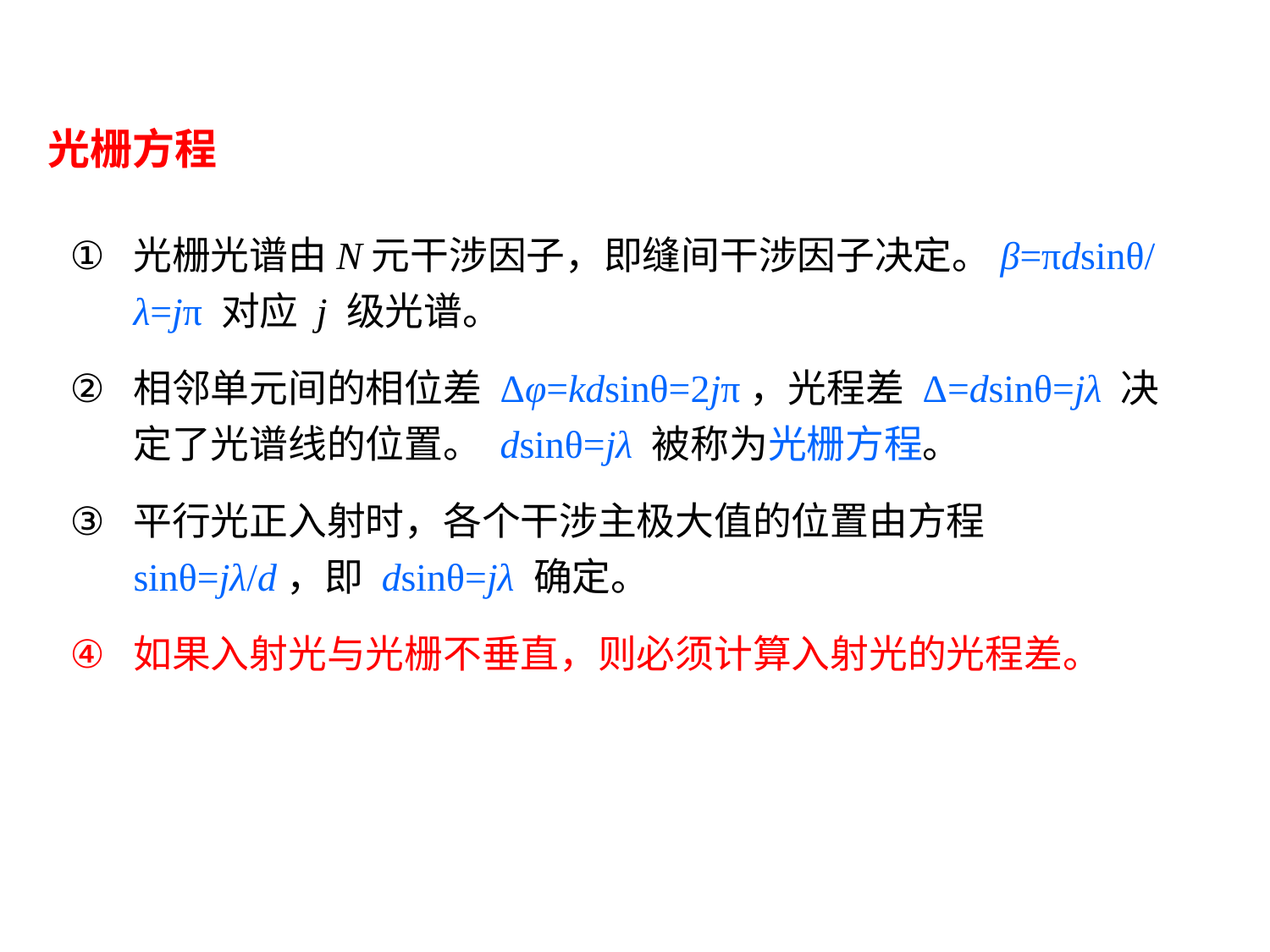

光栅方程
光栅光谱由N元干涉因子，即缝间干涉因子决定。β=πdsinθ/λ=jπ 对应 j 级光谱。
相邻单元间的相位差 Δφ=kdsinθ=2jπ，光程差 Δ=dsinθ=jλ 决定了光谱线的位置。 dsinθ=jλ 被称为光栅方程。
平行光正入射时，各个干涉主极大值的位置由方程 sinθ=jλ/d，即 dsinθ=jλ 确定。
如果入射光与光栅不垂直，则必须计算入射光的光程差。